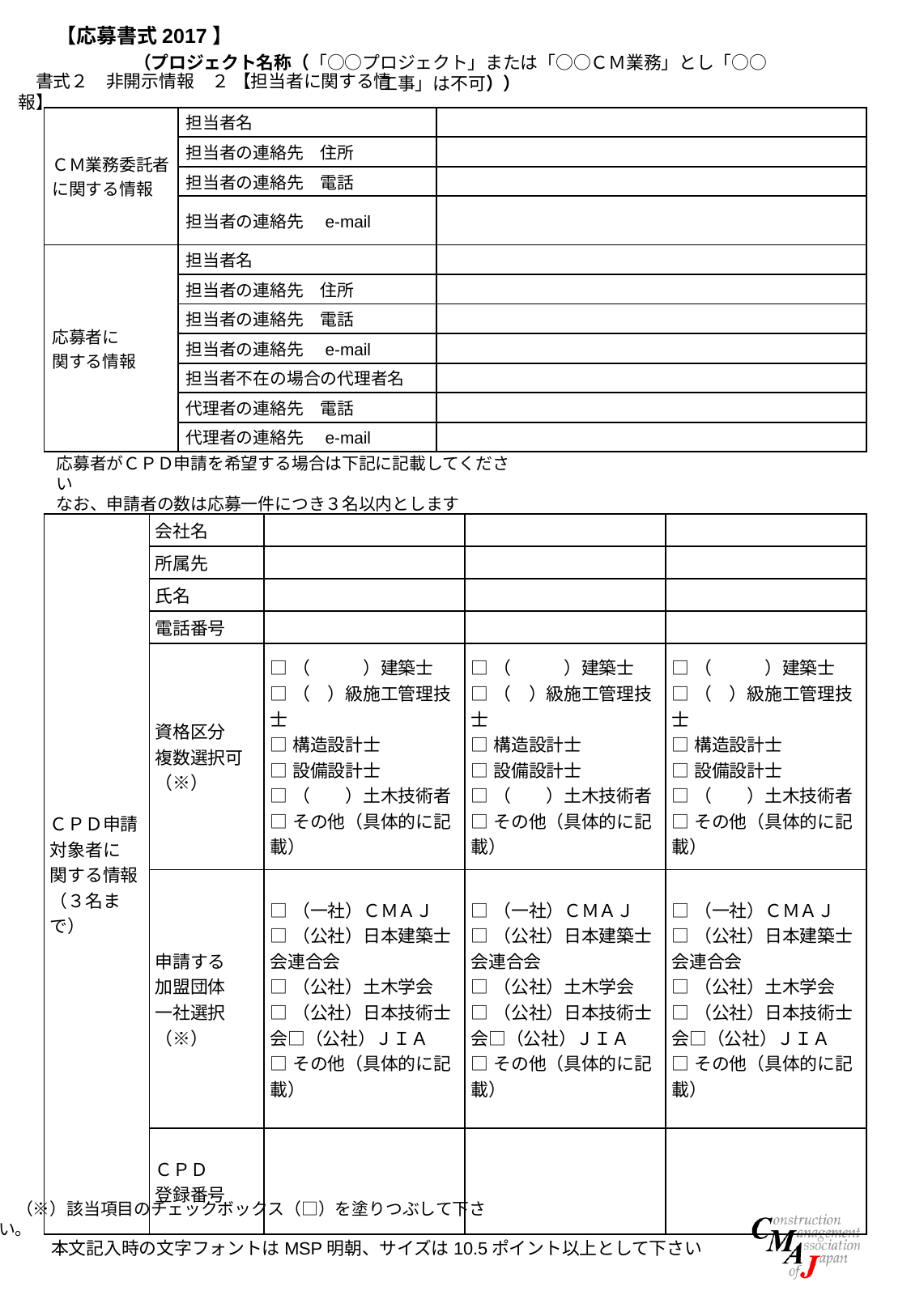

（プロジェクト名称（「○○プロジェクト」または「○○ＣＭ業務」とし「○○工事」は不可））
書式２　非開示情報　２ 【担当者に関する情報】

| ＣＭ業務委託者に関する情報 | 担当者名 |  |
| --- | --- | --- |
|  | 担当者の連絡先　住所 |  |
|  | 担当者の連絡先　電話 |  |
|  | 担当者の連絡先　e-mail |  |
| 応募者に 関する情報 | 担当者名 |  |
|  | 担当者の連絡先　住所 |  |
|  | 担当者の連絡先　電話 |  |
|  | 担当者の連絡先　e-mail |  |
|  | 担当者不在の場合の代理者名 |  |
|  | 代理者の連絡先　電話 |  |
|  | 代理者の連絡先　e-mail |  |
応募者がＣＰＤ申請を希望する場合は下記に記載してください
なお、申請者の数は応募一件につき３名以内とします
| ＣＰＤ申請 対象者に 関する情報 （３名まで） | 会社名 |  |  |  |
| --- | --- | --- | --- | --- |
|  | 所属先 |  |  |  |
|  | 氏名 |  |  |  |
|  | 電話番号 |  |  |  |
|  | 資格区分 複数選択可 （※） | □（　　　）建築士 □（　）級施工管理技士 □構造設計士 □設備設計士 □（　　）土木技術者 □その他（具体的に記載） | □（　　　）建築士 □（　）級施工管理技士 □構造設計士 □設備設計士 □（　　）土木技術者 □その他（具体的に記載） | □（　　　）建築士 □（　）級施工管理技士 □構造設計士 □設備設計士 □（　　）土木技術者 □その他（具体的に記載） |
|  | 申請する 加盟団体 一社選択 （※） | □（一社）ＣＭＡＪ □（公社）日本建築士会連合会 □（公社）土木学会 □（公社）日本技術士会□（公社）ＪＩＡ □その他（具体的に記載） | □（一社）ＣＭＡＪ □（公社）日本建築士会連合会 □（公社）土木学会 □（公社）日本技術士会□（公社）ＪＩＡ □その他（具体的に記載） | □（一社）ＣＭＡＪ □（公社）日本建築士会連合会 □（公社）土木学会 □（公社）日本技術士会□（公社）ＪＩＡ □その他（具体的に記載） |
|  | ＣＰＤ 登録番号 |  |  |  |
（※）該当項目のチェックボックス（□）を塗りつぶして下さい。